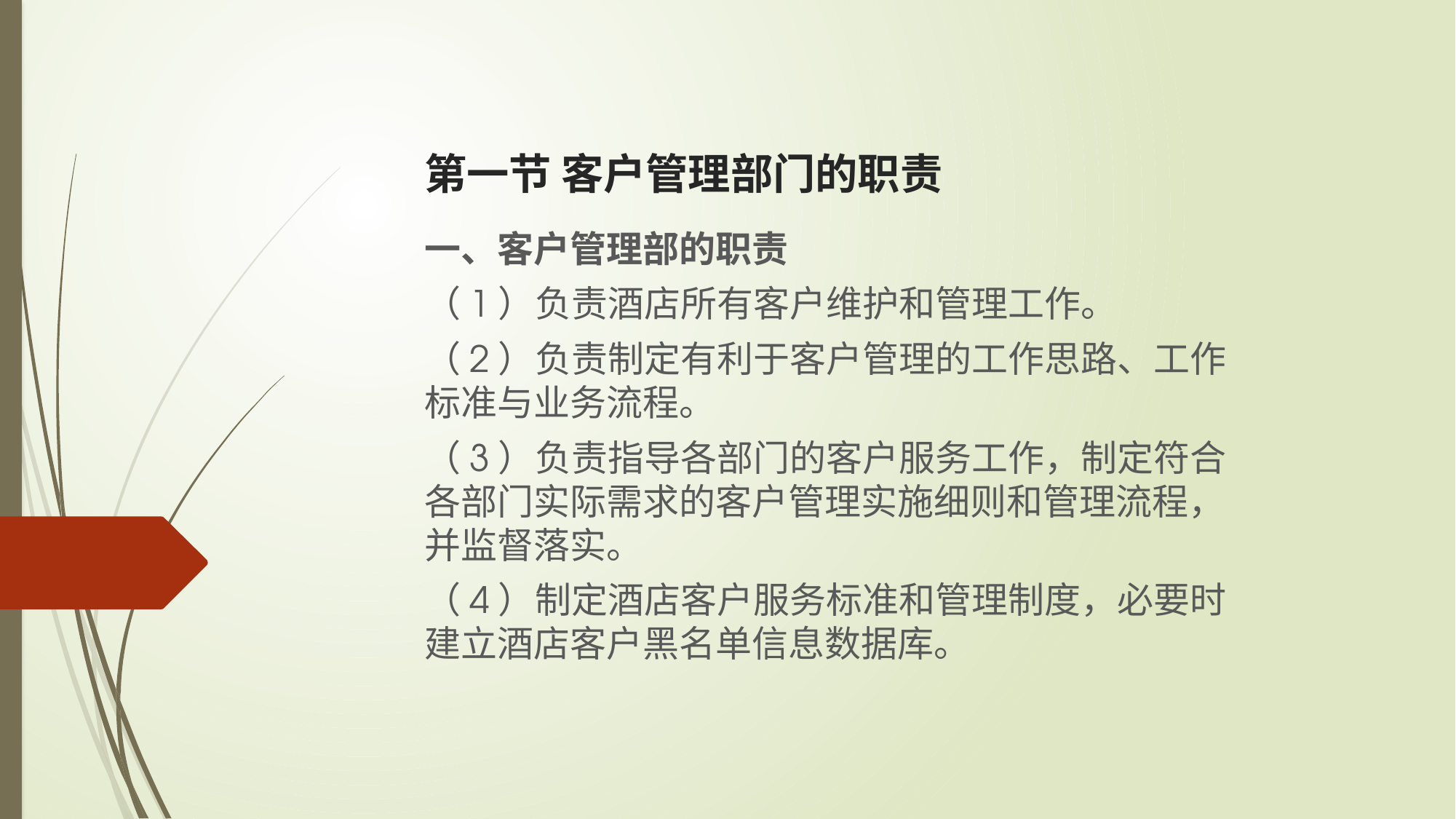

# 第一节 客户管理部门的职责
一、客户管理部的职责
（1）负责酒店所有客户维护和管理工作。
（2）负责制定有利于客户管理的工作思路、工作标准与业务流程。
（3）负责指导各部门的客户服务工作，制定符合各部门实际需求的客户管理实施细则和管理流程，并监督落实。
（4）制定酒店客户服务标准和管理制度，必要时建立酒店客户黑名单信息数据库。